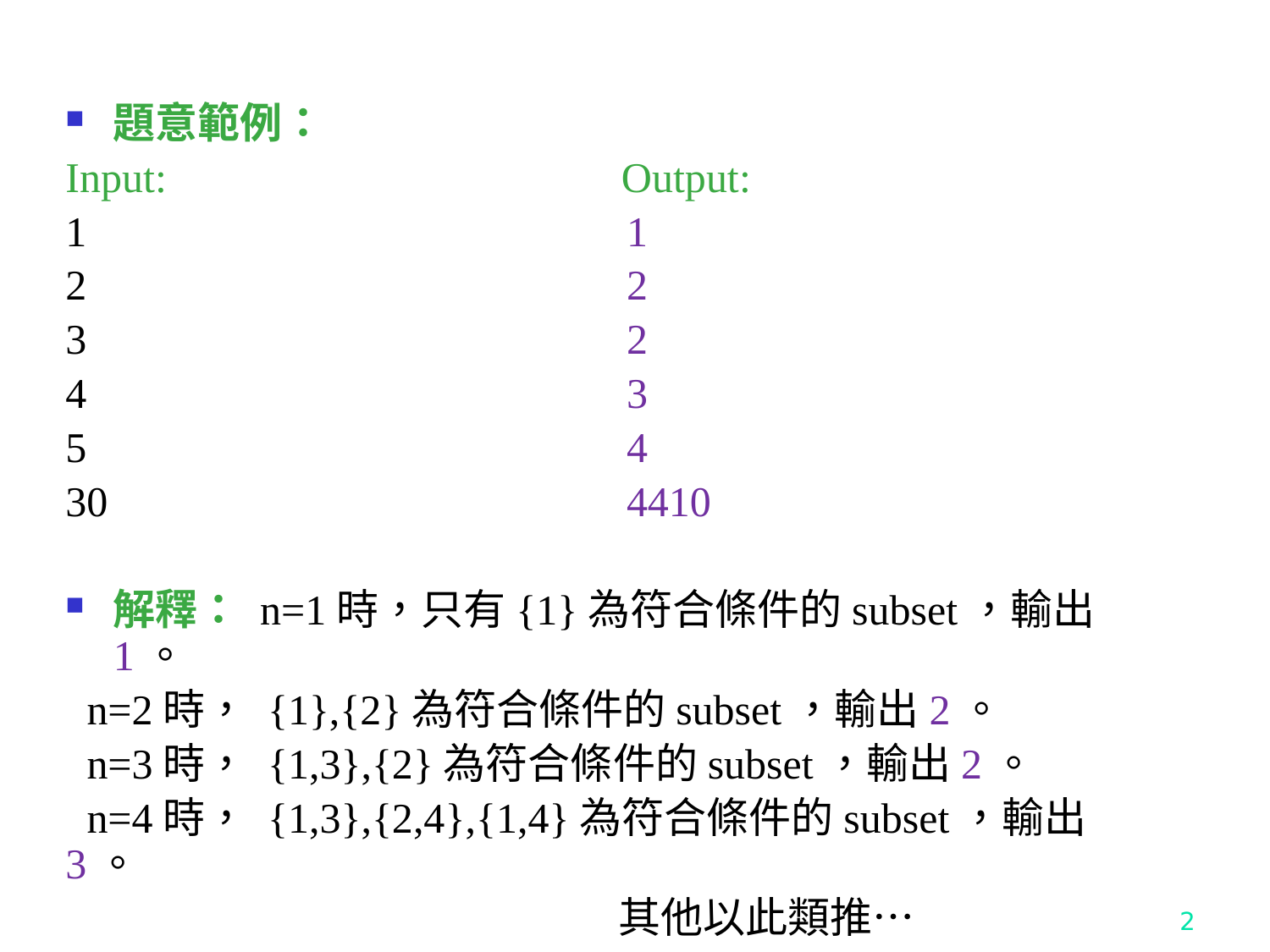

題意範例：
Input:                                           Output:
1                                                   1
2                                                   2
3                                                   2
4                                                   3
5                                                   4
30                                                 4410

解釋： n=1時，只有{1}為符合條件的subset，輸出1。
  n=2時， {1},{2}為符合條件的subset，輸出2。
  n=3時， {1,3},{2}為符合條件的subset，輸出2。
  n=4時， {1,3},{2,4},{1,4}為符合條件的subset，輸出3。
                                                         其他以此類推…
2